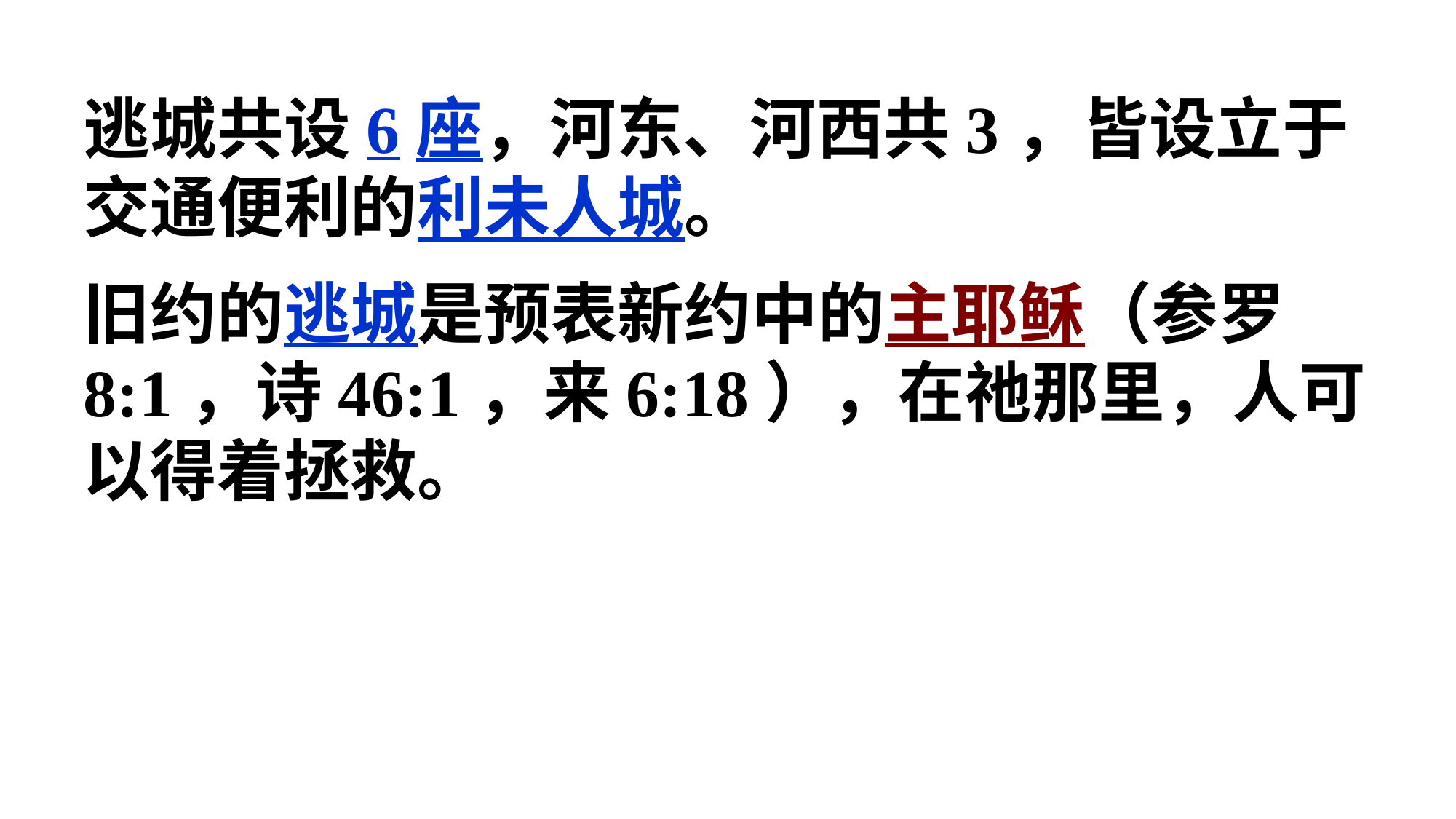

逃城共设6座，河东、河西共3，皆设立于交通便利的利未人城。
旧约的逃城是预表新约中的主耶稣（参罗8:1，诗46:1，来6:18），在祂那里，人可以得着拯救。